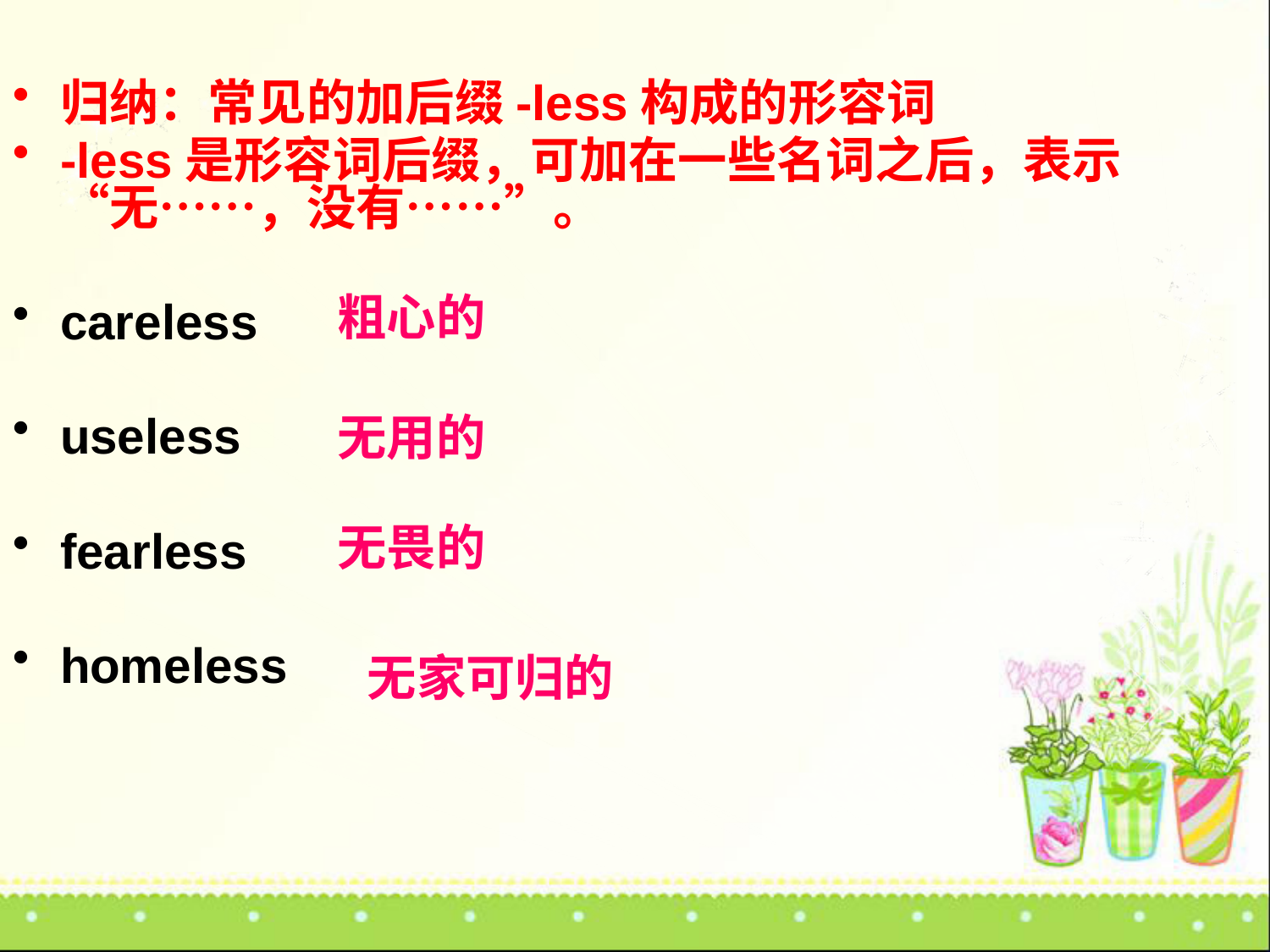

归纳：常见的加后缀-less构成的形容词
-less是形容词后缀，可加在一些名词之后，表示“无……，没有……”。

careless

useless

fearless

homeless
粗心的
无用的
无畏的
无家可归的